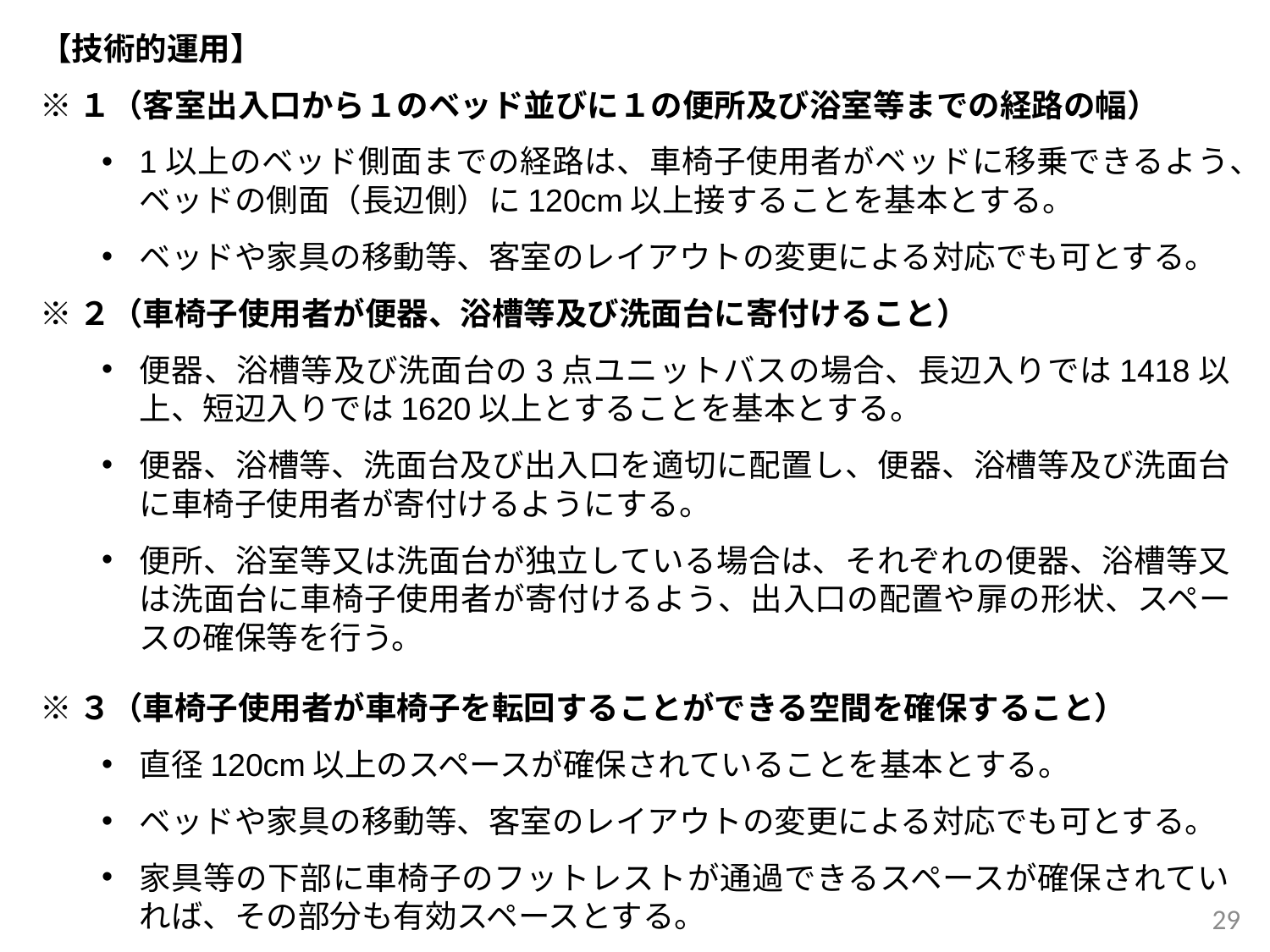

【技術的運用】
※１（客室出入口から１のベッド並びに１の便所及び浴室等までの経路の幅）
1以上のベッド側面までの経路は、車椅子使用者がベッドに移乗できるよう、ベッドの側面（長辺側）に120cm以上接することを基本とする。
ベッドや家具の移動等、客室のレイアウトの変更による対応でも可とする。
※２（車椅子使用者が便器、浴槽等及び洗面台に寄付けること）
便器、浴槽等及び洗面台の3点ユニットバスの場合、長辺入りでは1418以上、短辺入りでは1620以上とすることを基本とする。
便器、浴槽等、洗面台及び出入口を適切に配置し、便器、浴槽等及び洗面台に車椅子使用者が寄付けるようにする。
便所、浴室等又は洗面台が独立している場合は、それぞれの便器、浴槽等又は洗面台に車椅子使用者が寄付けるよう、出入口の配置や扉の形状、スペースの確保等を行う。
※３（車椅子使用者が車椅子を転回することができる空間を確保すること）
直径120cm以上のスペースが確保されていることを基本とする。
ベッドや家具の移動等、客室のレイアウトの変更による対応でも可とする。
家具等の下部に⾞椅⼦のフットレストが通過できるスペースが確保されていれば、その部分も有効スペースとする。
29